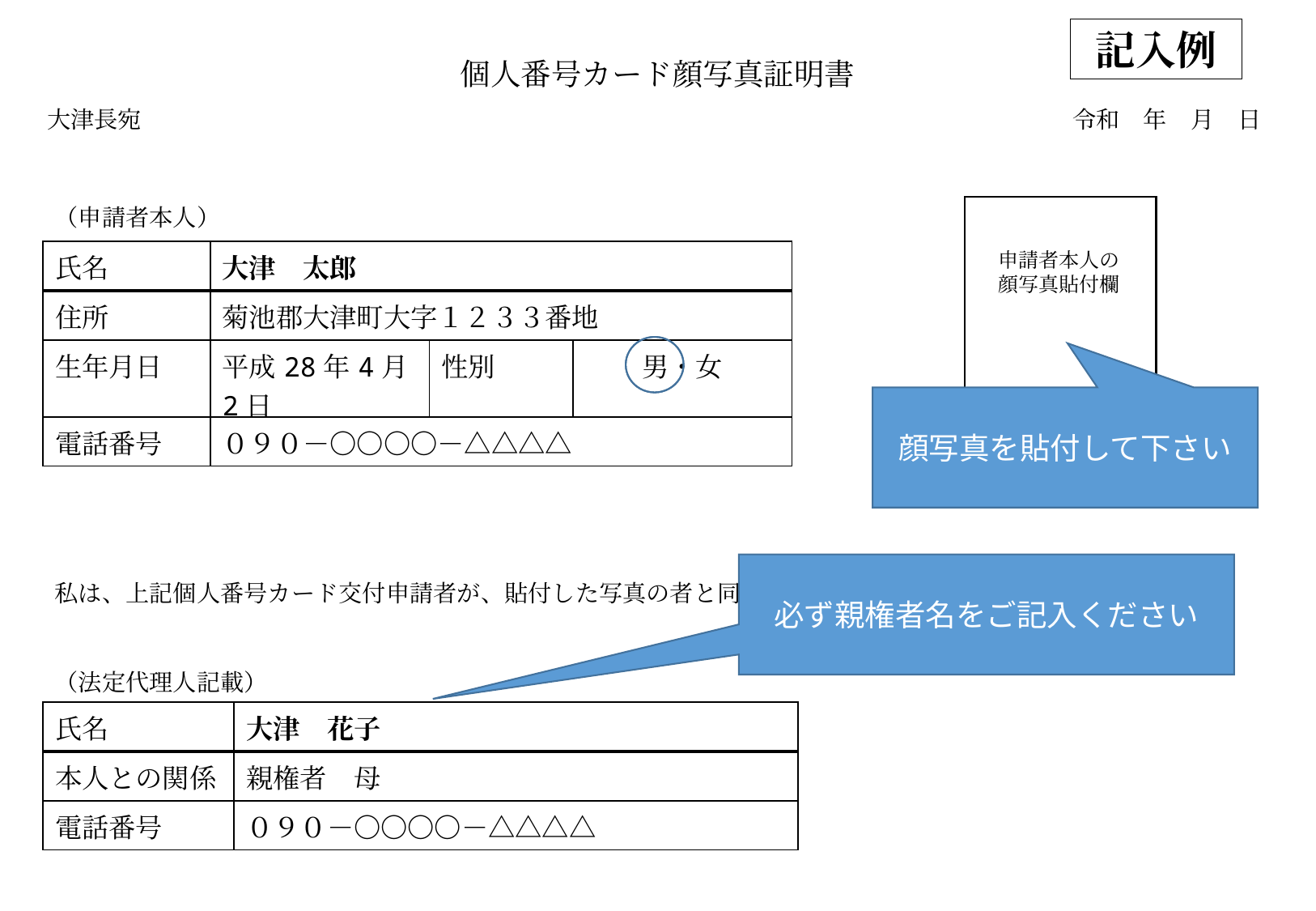

記入例
個人番号カード顔写真証明書
大津長宛
令和　年　月　日

（申請者本人）
| 氏名 | 大津　太郎 |  |  |
| --- | --- | --- | --- |
| 住所 | 菊池郡大津町大字１２３３番地 |  |  |
| 生年月日 | 平成28年4月2日 | 性別 | 男・女 |
| 電話番号 | ０９０－〇〇〇〇－△△△△ |  |  |
申請者本人の
顔写真貼付欄

顔写真を貼付して下さい
必ず親権者名をご記入ください
私は、上記個人番号カード交付申請者が、貼付した写真の者と同一人物であることを証明します。
（法定代理人記載）
| 氏名 | 大津　花子 |
| --- | --- |
| 本人との関係 | 親権者　母 |
| 電話番号 | ０９０－〇〇〇〇－△△△△ |